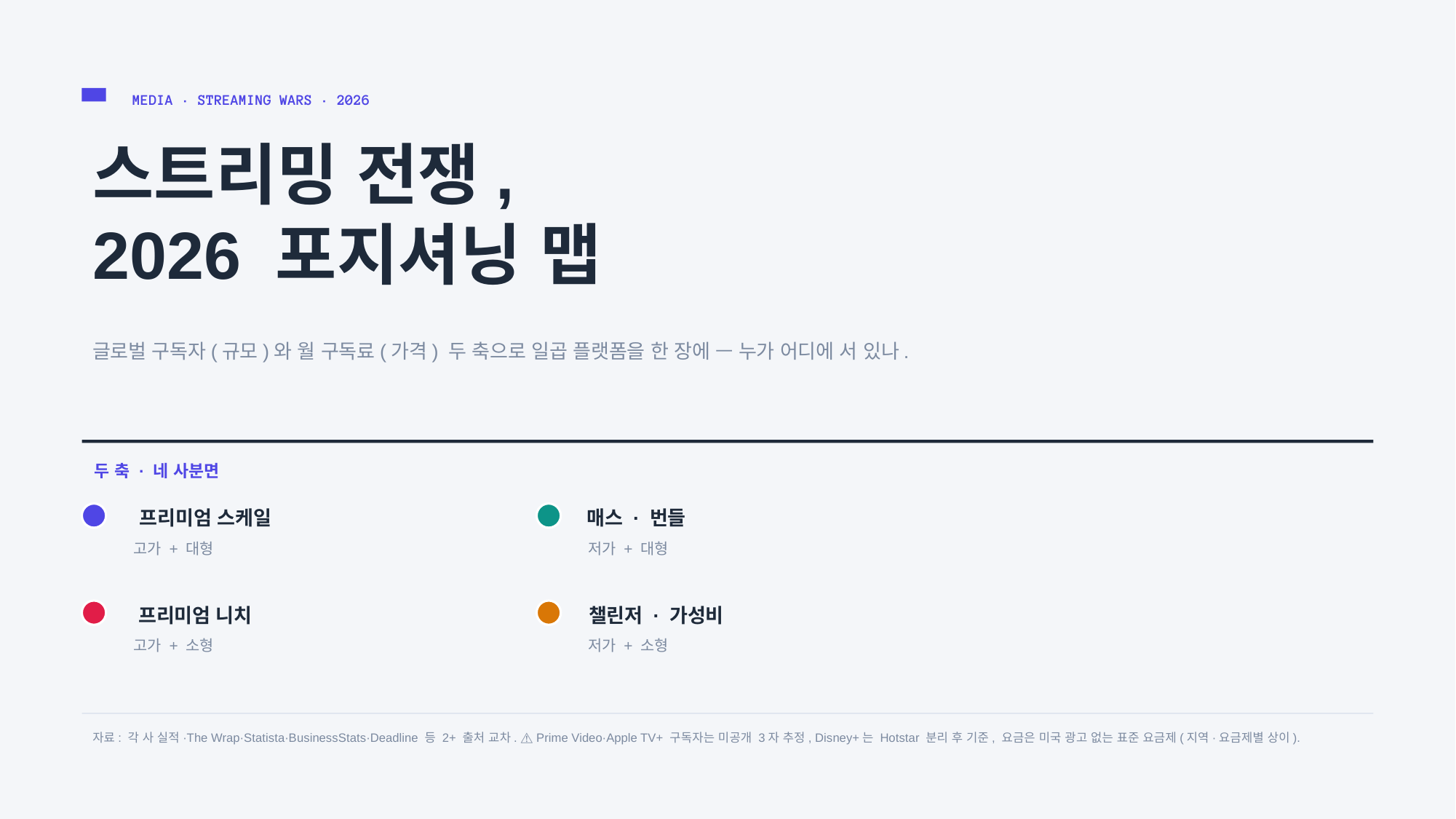

MEDIA · STREAMING WARS · 2026

스트리밍 전쟁,
2026 포지셔닝 맵
글로벌 구독자(규모)와 월 구독료(가격) 두 축으로 일곱 플랫폼을 한 장에 — 누가 어디에 서 있나.

두 축 · 네 사분면
프리미엄 스케일
매스 · 번들

고가 + 대형
저가 + 대형
프리미엄 니치
챌린저 · 가성비

고가 + 소형
저가 + 소형

자료: 각 사 실적·The Wrap·Statista·BusinessStats·Deadline 등 2+ 출처 교차. ⚠ Prime Video·Apple TV+ 구독자는 미공개 3자 추정, Disney+는 Hotstar 분리 후 기준, 요금은 미국 광고 없는 표준 요금제(지역·요금제별 상이).